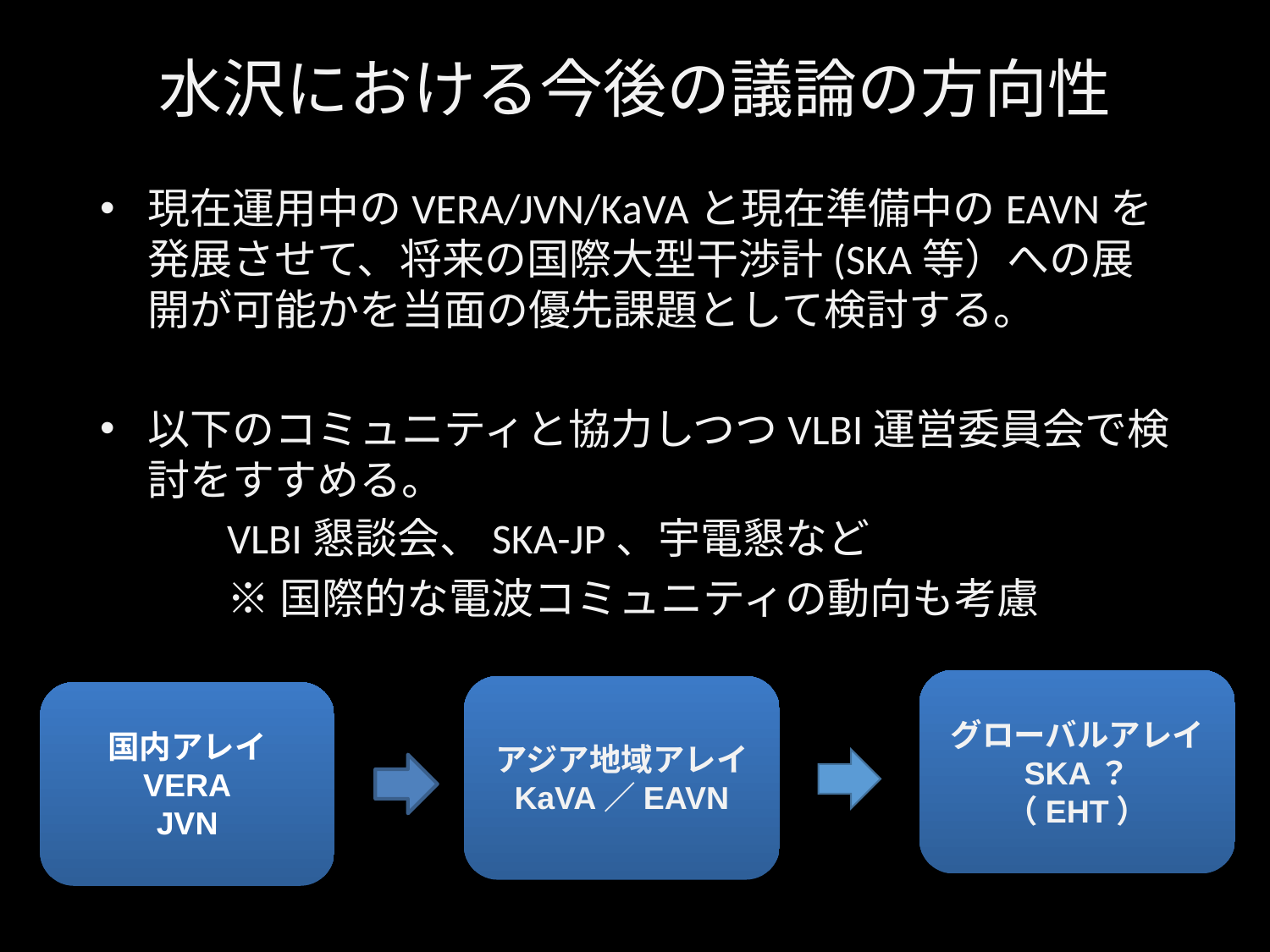

# 水沢における今後の議論の方向性
現在運用中のVERA/JVN/KaVAと現在準備中のEAVNを発展させて、将来の国際大型干渉計(SKA等）への展開が可能かを当面の優先課題として検討する。

以下のコミュニティと協力しつつVLBI運営委員会で検討をすすめる。
	VLBI懇談会、SKA-JP、宇電懇など
	※国際的な電波コミュニティの動向も考慮
グローバルアレイ
SKA？
（EHT）
アジア地域アレイ
KaVA／EAVN
国内アレイ
VERA
JVN